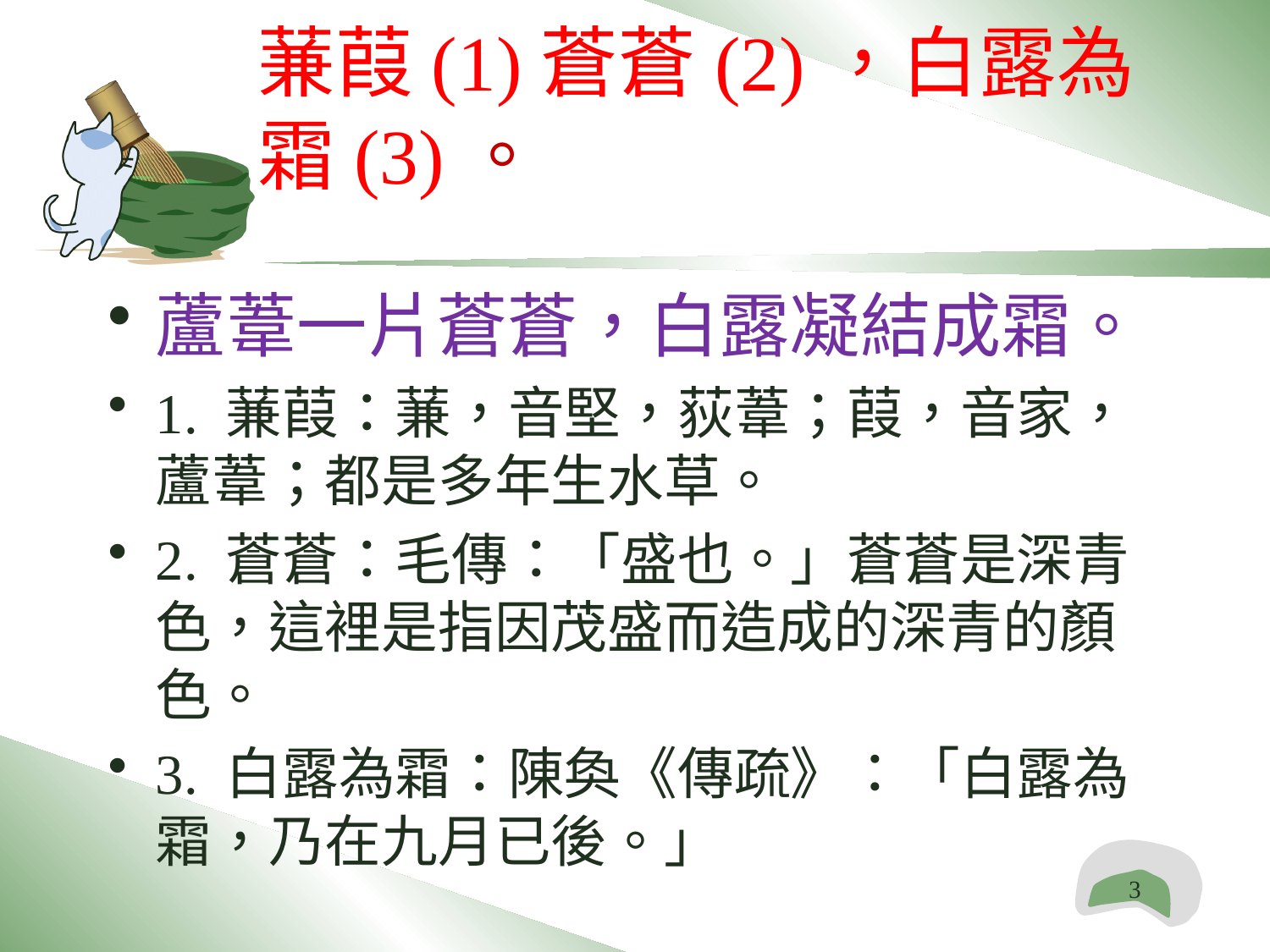

# 蒹葭(1)蒼蒼(2)，白露為霜(3)。
蘆葦一片蒼蒼，白露凝結成霜。
1. 蒹葭：蒹，音堅，荻葦；葭，音家，蘆葦；都是多年生水草。
2. 蒼蒼：毛傳：「盛也。」蒼蒼是深青色，這裡是指因茂盛而造成的深青的顏色。
3. 白露為霜：陳奐《傳疏》：「白露為霜，乃在九月已後。」

3